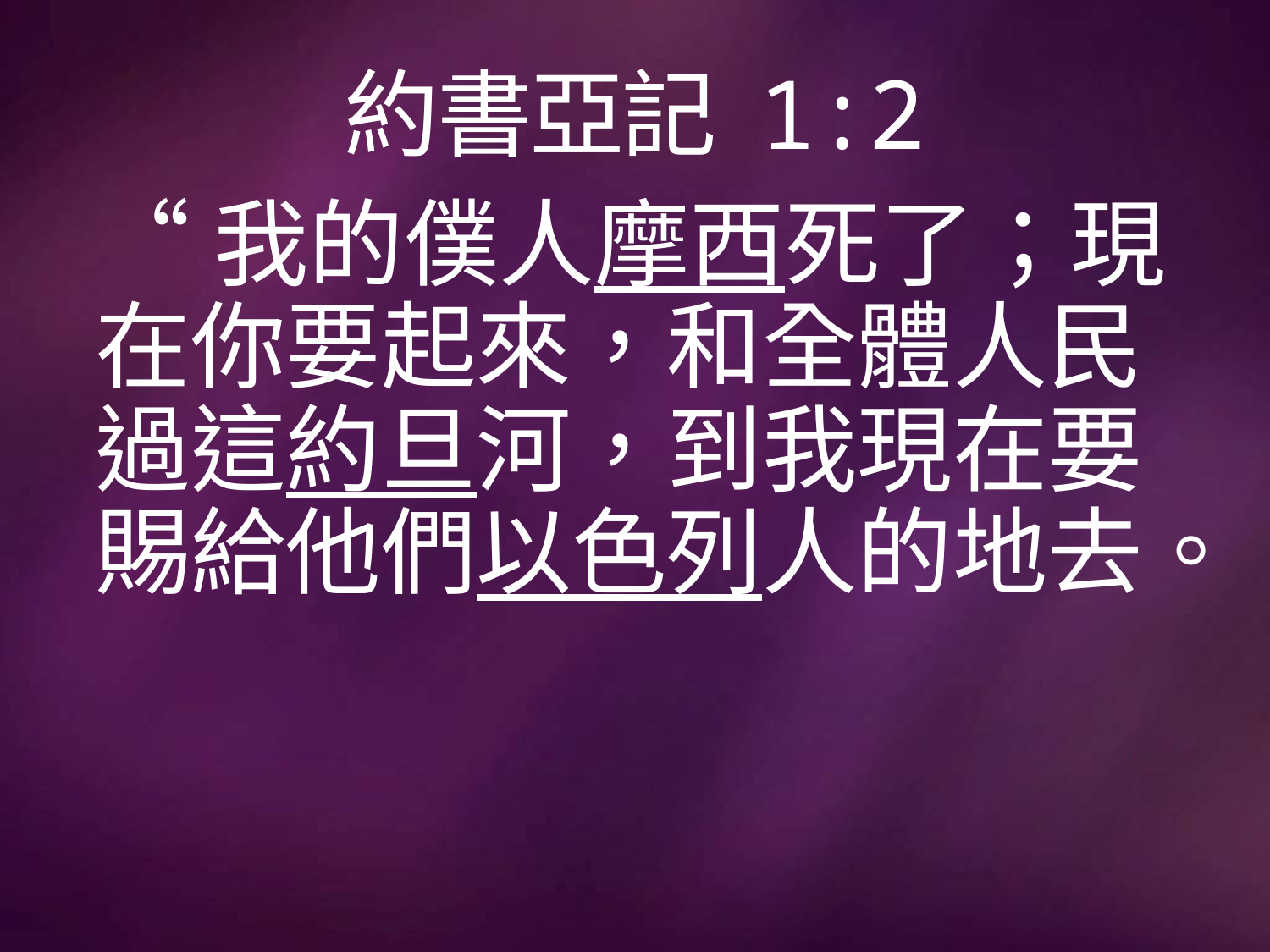

# 約書亞記 1:2
“我的僕人摩西死了；現在你要起來，和全體人民過這約旦河，到我現在要賜給他們以色列人的地去。